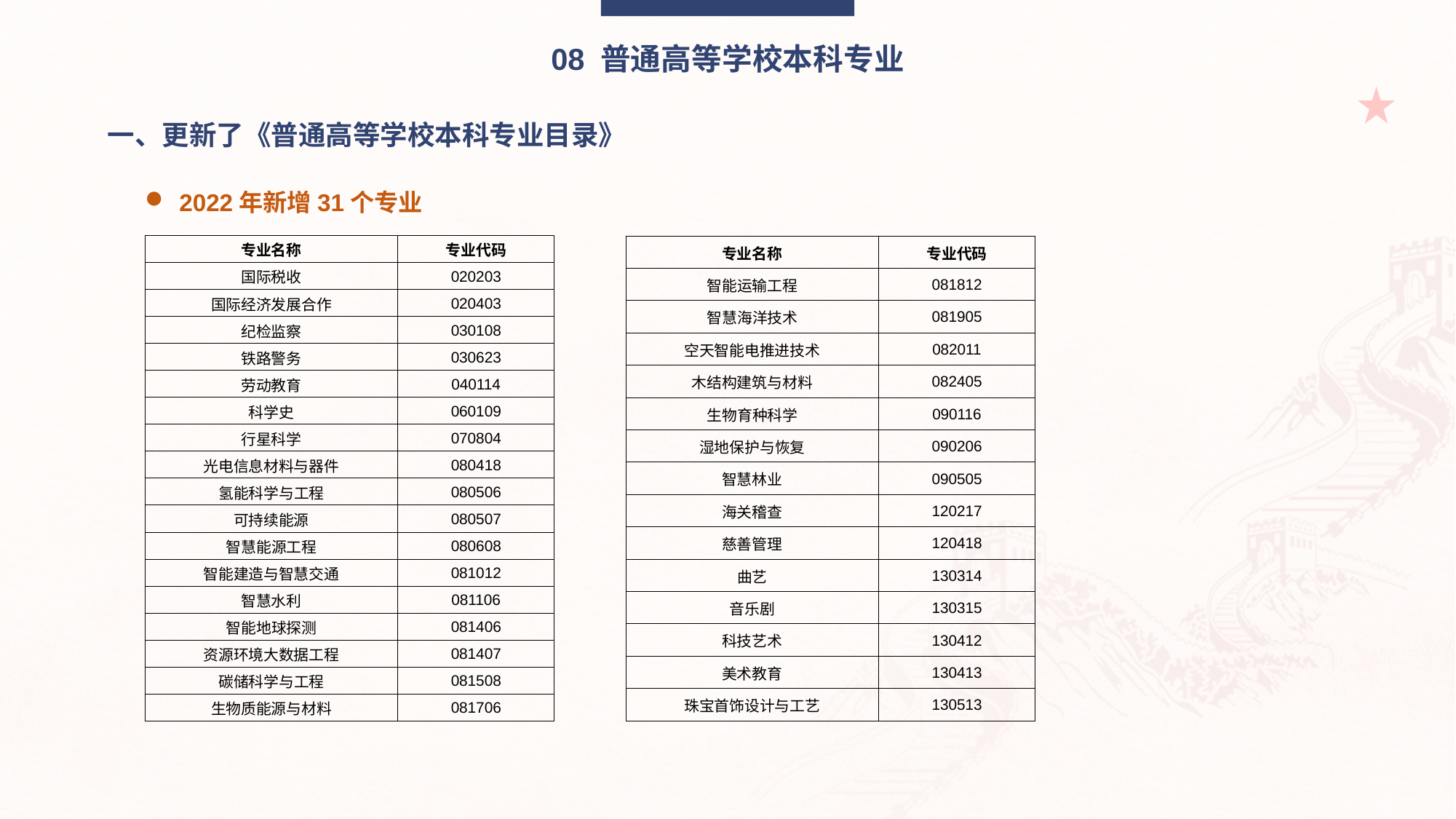

08 普通高等学校本科专业
一、更新了《普通高等学校本科专业目录》
2022年新增31个专业

| 专业名称 | 专业代码 |
| --- | --- |
| 国际税收 | 020203 |
| 国际经济发展合作 | 020403 |
| 纪检监察 | 030108 |
| 铁路警务 | 030623 |
| 劳动教育 | 040114 |
| 科学史 | 060109 |
| 行星科学 | 070804 |
| 光电信息材料与器件 | 080418 |
| 氢能科学与工程 | 080506 |
| 可持续能源 | 080507 |
| 智慧能源工程 | 080608 |
| 智能建造与智慧交通 | 081012 |
| 智慧水利 | 081106 |
| 智能地球探测 | 081406 |
| 资源环境大数据工程 | 081407 |
| 碳储科学与工程 | 081508 |
| 生物质能源与材料 | 081706 |
| 专业名称 | 专业代码 |
| --- | --- |
| 智能运输工程 | 081812 |
| 智慧海洋技术 | 081905 |
| 空天智能电推进技术 | 082011 |
| 木结构建筑与材料 | 082405 |
| 生物育种科学 | 090116 |
| 湿地保护与恢复 | 090206 |
| 智慧林业 | 090505 |
| 海关稽查 | 120217 |
| 慈善管理 | 120418 |
| 曲艺 | 130314 |
| 音乐剧 | 130315 |
| 科技艺术 | 130412 |
| 美术教育 | 130413 |
| 珠宝首饰设计与工艺 | 130513 |